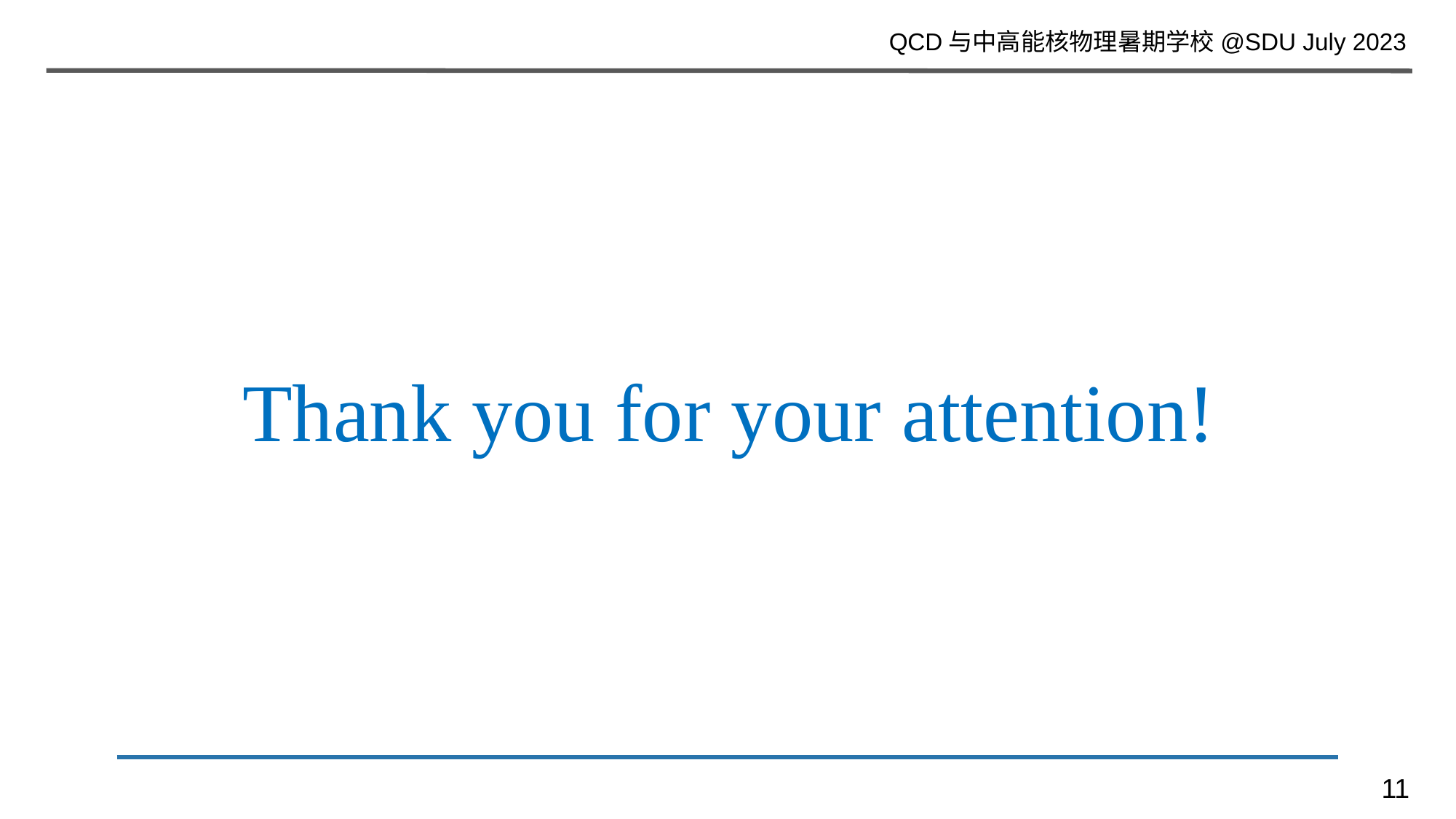

QCD与中高能核物理暑期学校@SDU July 2023
Thank you for your attention!
11